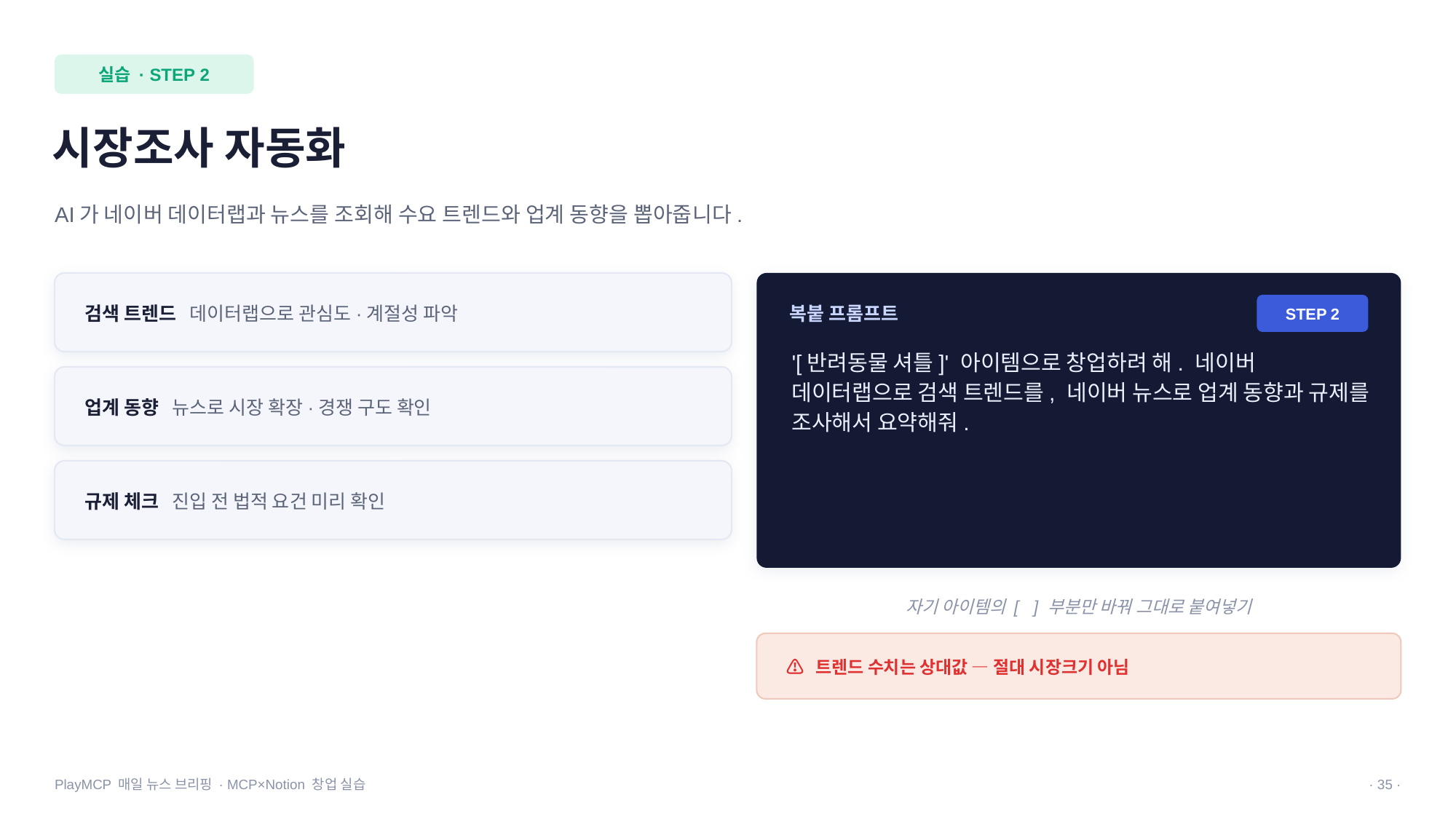

실습 · STEP 2
시장조사 자동화
AI가 네이버 데이터랩과 뉴스를 조회해 수요 트렌드와 업계 동향을 뽑아줍니다.

검색 트렌드   데이터랩으로 관심도·계절성 파악

복붙 프롬프트

STEP 2
'[반려동물 셔틀]' 아이템으로 창업하려 해. 네이버 데이터랩으로 검색 트렌드를, 네이버 뉴스로 업계 동향과 규제를 조사해서 요약해줘.

업계 동향   뉴스로 시장 확장·경쟁 구도 확인

규제 체크   진입 전 법적 요건 미리 확인
자기 아이템의 [   ] 부분만 바꿔 그대로 붙여넣기

⚠  트렌드 수치는 상대값 — 절대 시장크기 아님
PlayMCP 매일 뉴스 브리핑 · MCP×Notion 창업 실습
· 35 ·